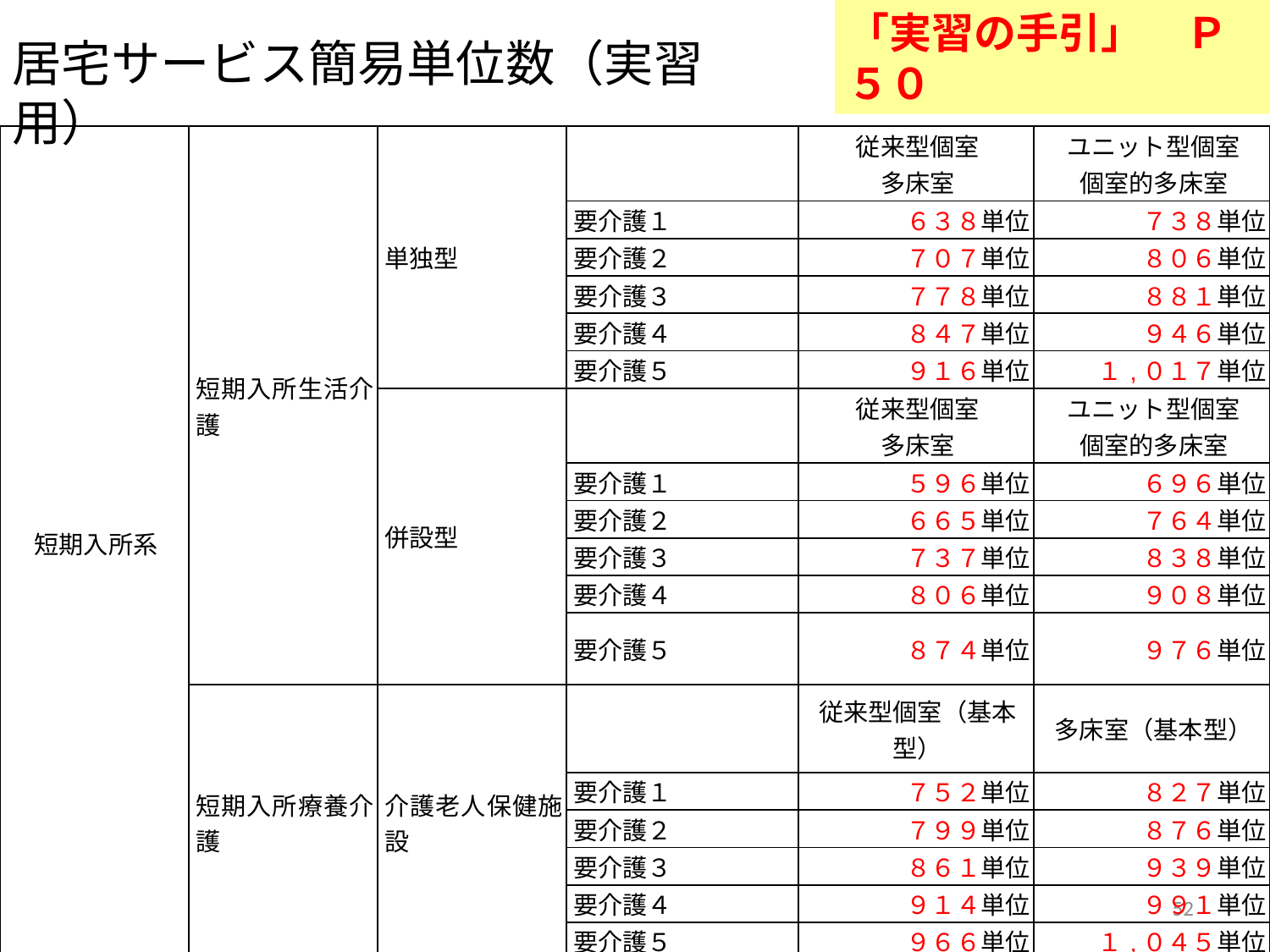

「実習の手引」　Ｐ５０
居宅サービス簡易単位数（実習用）
| 短期入所系 | 短期入所生活介護 | 単独型 |  | 従来型個室 多床室 | ユニット型個室 個室的多床室 |
| --- | --- | --- | --- | --- | --- |
|  |  |  | 要介護１ | ６３８単位 | ７３８単位 |
|  |  |  | 要介護２ | ７０７単位 | ８０６単位 |
|  |  |  | 要介護３ | ７７８単位 | ８８１単位 |
|  |  |  | 要介護４ | ８４７単位 | ９４６単位 |
|  |  |  | 要介護５ | ９１６単位 | １,０１７単位 |
|  |  | 併設型 |  | 従来型個室 多床室 | ユニット型個室 個室的多床室 |
|  |  |  | 要介護１ | ５９６単位 | ６９６単位 |
|  |  |  | 要介護２ | ６６５単位 | ７６４単位 |
|  |  |  | 要介護３ | ７３７単位 | ８３８単位 |
|  |  |  | 要介護４ | ８０６単位 | ９０８単位 |
|  |  |  | 要介護５ | ８７４単位 | ９７６単位 |
|  | 短期入所療養介護 | 介護老人保健施設 |  | 従来型個室（基本型） | 多床室（基本型） |
|  |  |  | 要介護１ | ７５２単位 | ８２７単位 |
|  |  |  | 要介護２ | ７９９単位 | ８７６単位 |
|  |  |  | 要介護３ | ８６１単位 | ９３９単位 |
|  |  |  | 要介護４ | ９１４単位 | ９９１単位 |
|  |  |  | 要介護５ | ９６６単位 | １,０４５単位 |
52